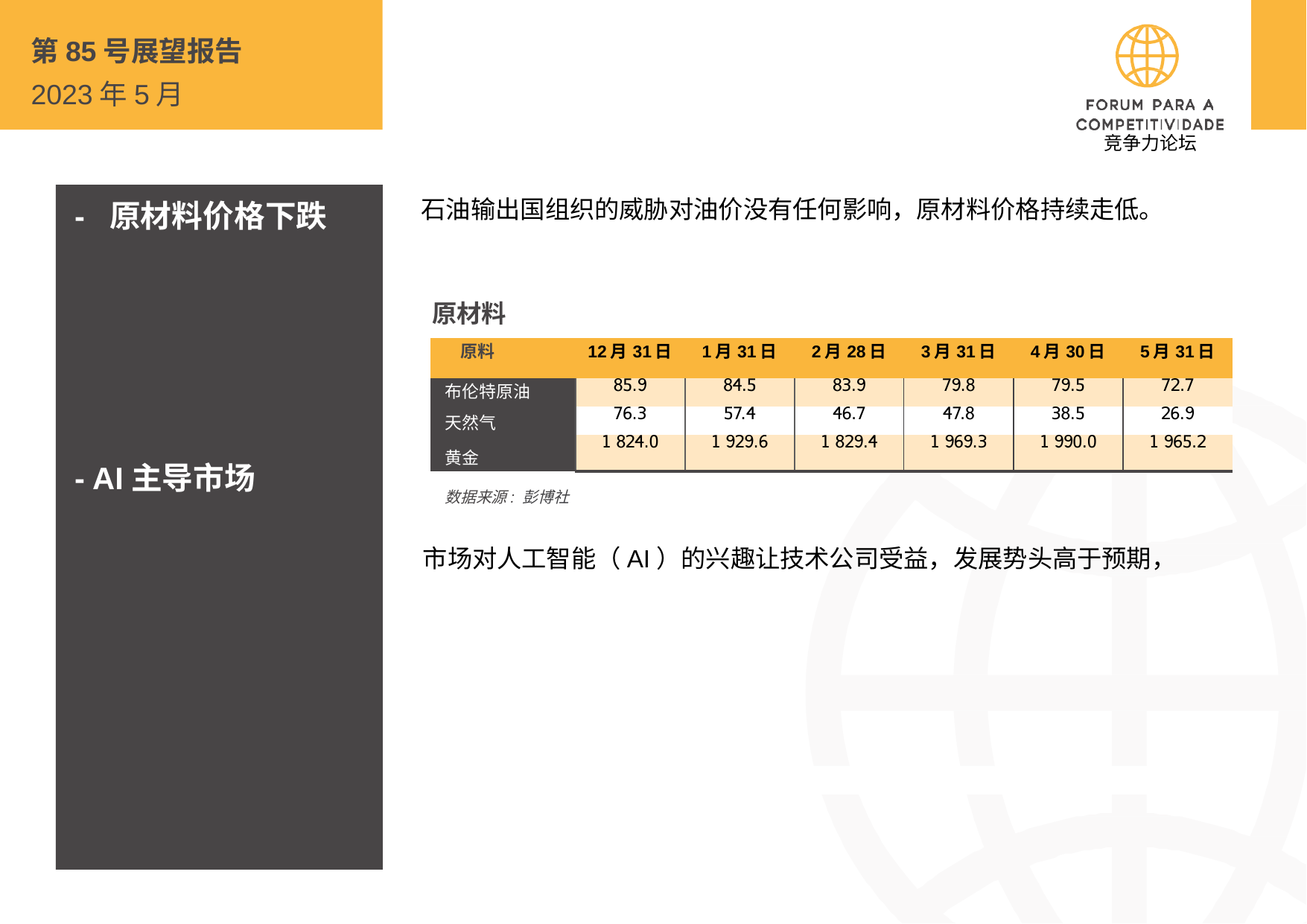

第85号展望报告
2023年5月
   竞争力论坛
-  原材料价格下跌

- AI主导市场

石油输出国组织的威胁对油价没有任何影响，原材料价格持续走低。
原材料
| 原料 | 12月31日 | 1月31日 | 2月28日 | 3月31日 | 4月30日 | 5月31日 |
| --- | --- | --- | --- | --- | --- | --- |
| 布伦特原油 天然气 黄金 | 85.9 | 84.5 | 83.9 | 79.8 | 79.5 | 72.7 |
|  | 76.3 | 57.4 | 46.7 | 47.8 | 38.5 | 26.9 |
|  | 1 824.0 | 1 929.6 | 1 829.4 | 1 969.3 | 1 990.0 | 1 965.2 |

数据来源: 彭博社
市场对人工智能（AI）的兴趣让技术公司受益，发展势头高于预期，